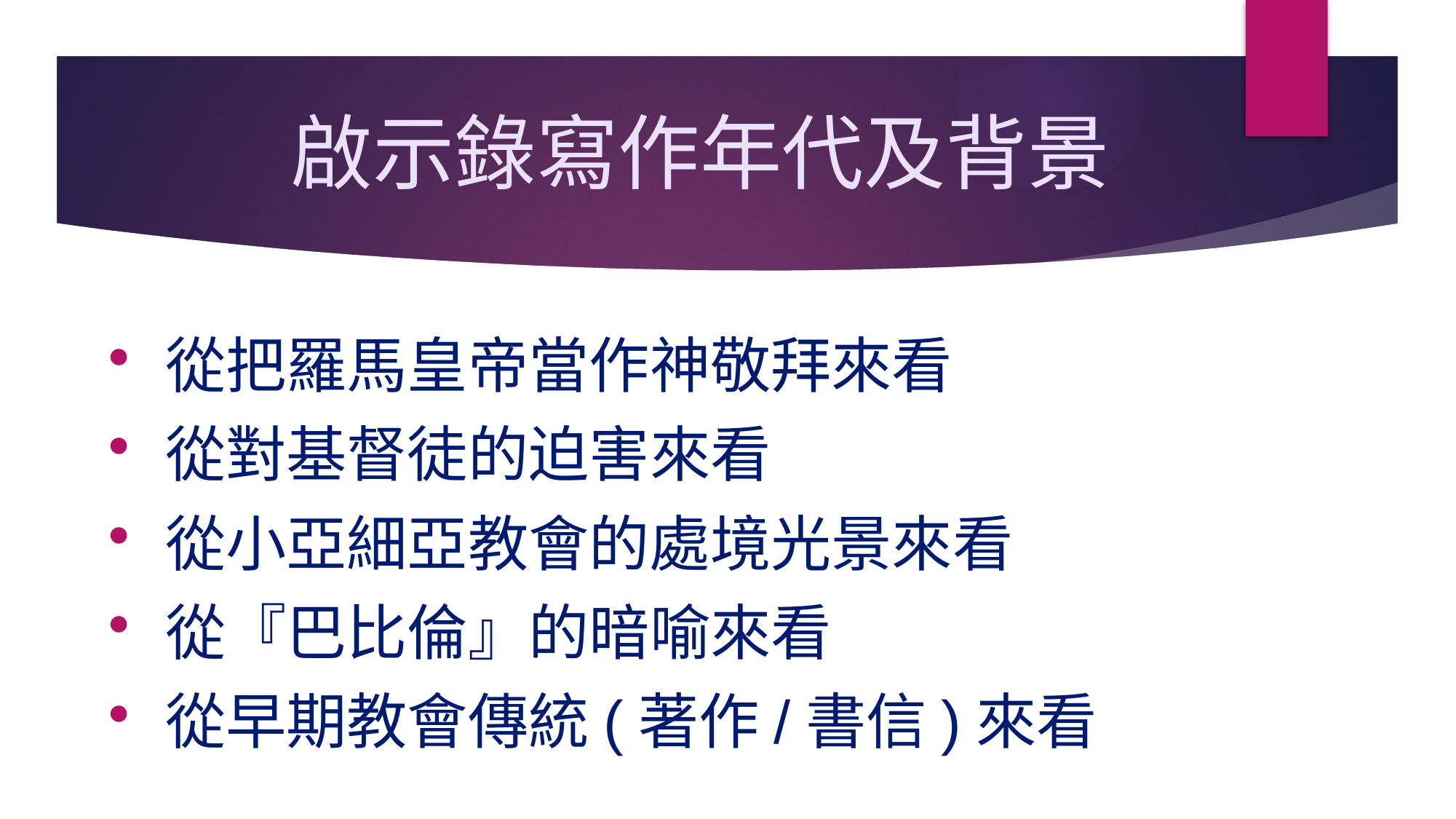

# 啟示錄寫作年代及背景
從把羅馬皇帝當作神敬拜來看
從對基督徒的迫害來看
從小亞細亞教會的處境光景來看
從『巴比倫』的暗喻來看
從早期教會傳統(著作/書信)來看